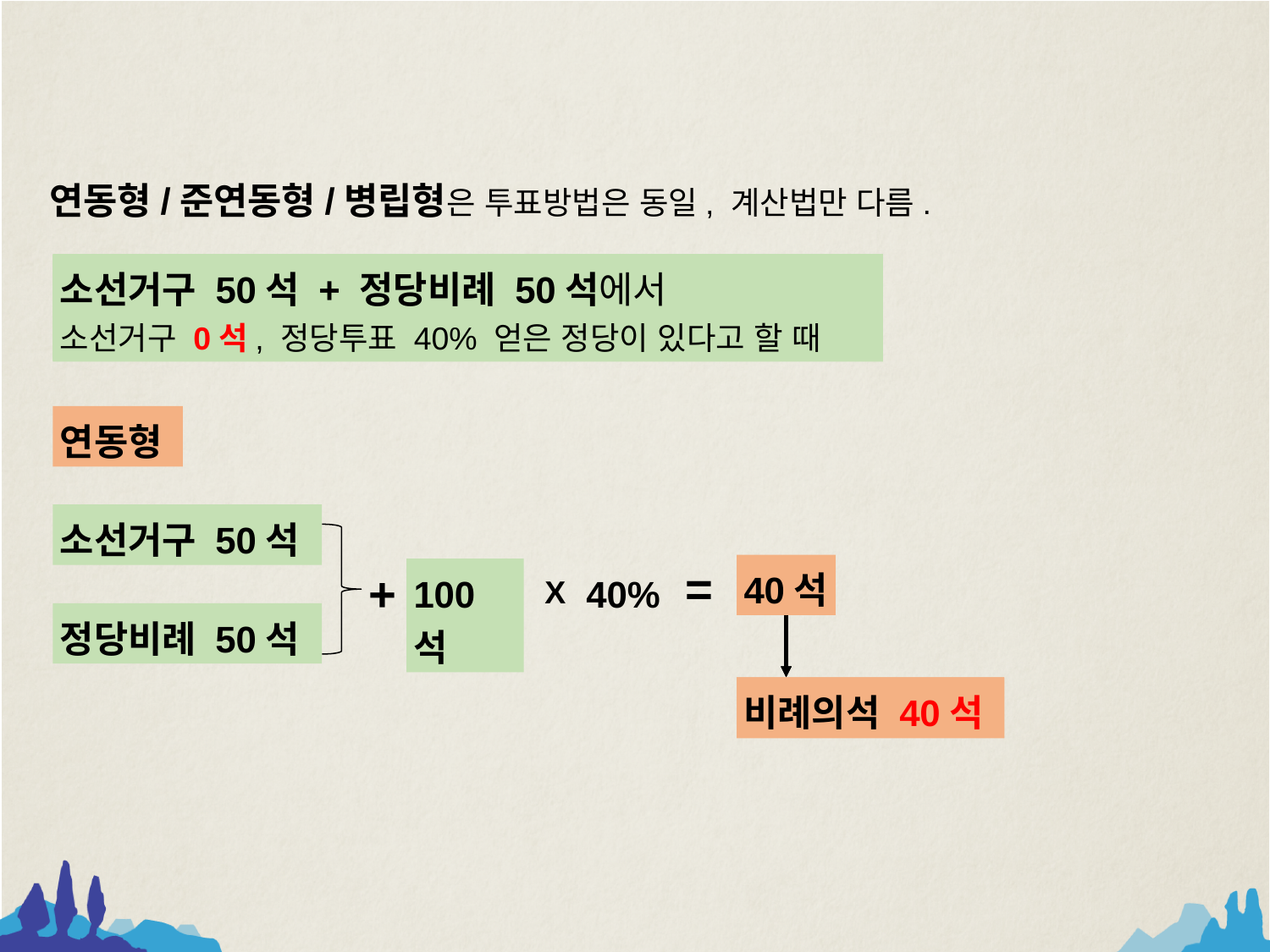

연동형/준연동형/병립형은 투표방법은 동일, 계산법만 다름.
소선거구 50석 + 정당비례 50석에서
소선거구 0석, 정당투표 40% 얻은 정당이 있다고 할 때
소선거구 50석 + 정당비례 50석에서
소선거구 40석, 정당투표 40% 얻은 정당이 있다고 할 때
소선거구 50석 + 정당비례 50석에서
소선거구 30석, 정당투표 40% 얻은 정당이 있다고 할 때

연동형
소선거구 50석

+
100석
정당비례 50석
=
40석
40%
X
비례의석 10석
비례의석 40석
비례의석 0석